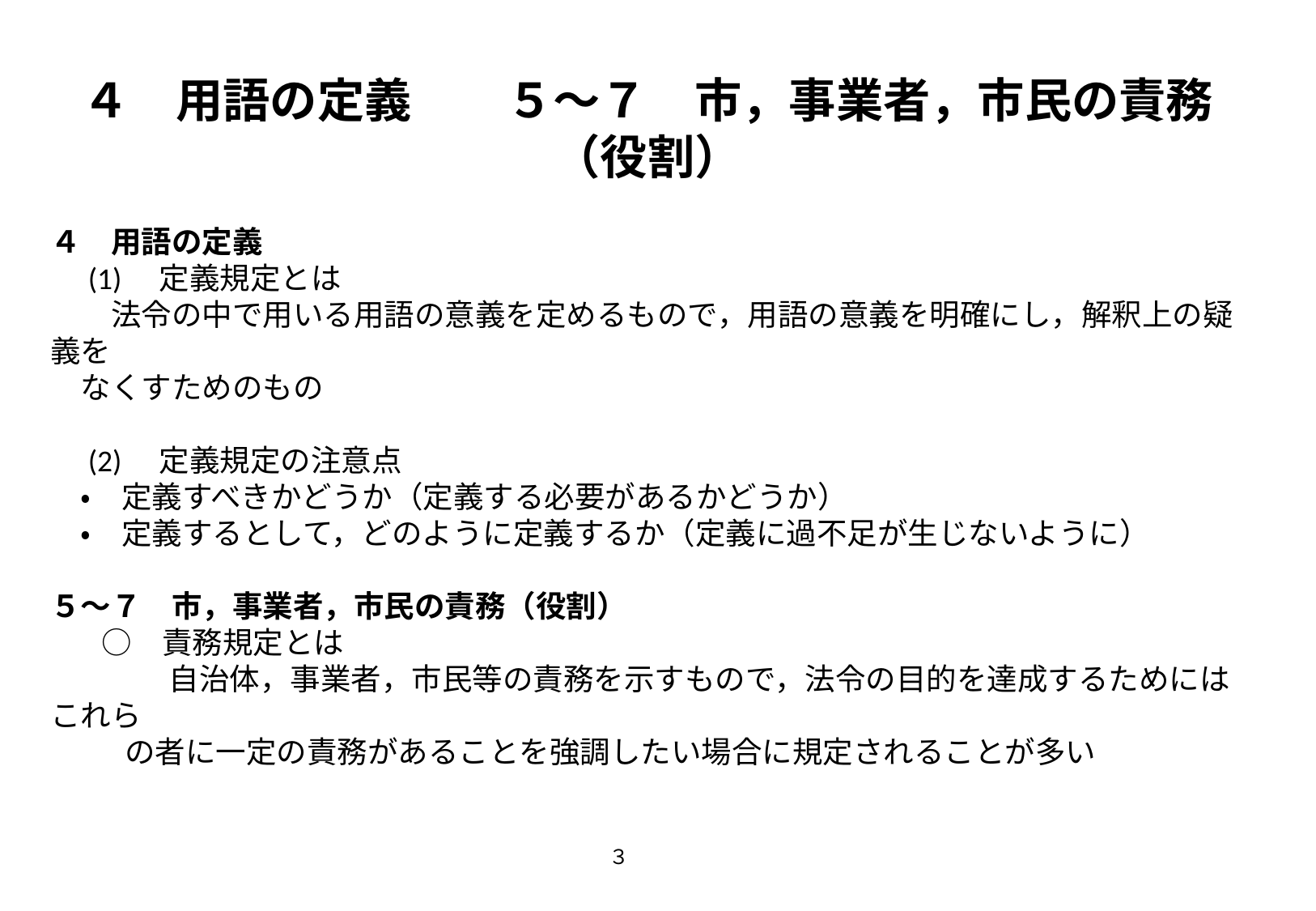

# ４　用語の定義　　５～７　市，事業者，市民の責務（役割）
４　用語の定義
　(1)　定義規定とは
　　法令の中で用いる用語の意義を定めるもので，用語の意義を明確にし，解釈上の疑義を
　なくすためのもの

　(2)　定義規定の注意点
　・　定義すべきかどうか（定義する必要があるかどうか）
　・　定義するとして，どのように定義するか（定義に過不足が生じないように）

５～７　市，事業者，市民の責務（役割）
　   ○　責務規定とは
　　　    自治体，事業者，市民等の責務を示すもので，法令の目的を達成するためにはこれら
　　  の者に一定の責務があることを強調したい場合に規定されることが多い

３